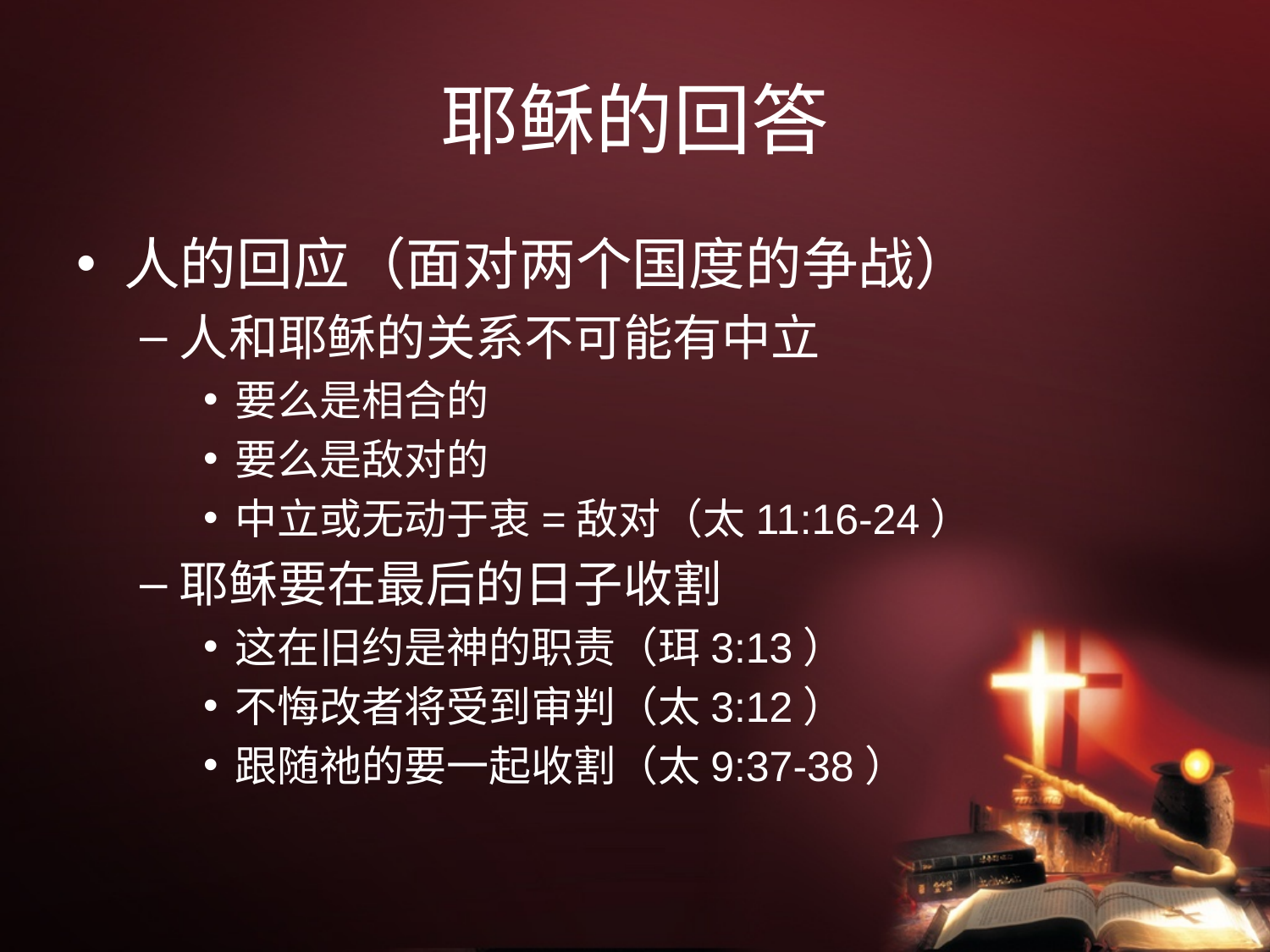

# 耶稣的回答
人的回应（面对两个国度的争战）
人和耶稣的关系不可能有中立
要么是相合的
要么是敌对的
中立或无动于衷=敌对（太11:16-24）
耶稣要在最后的日子收割
这在旧约是神的职责（珥3:13）
不悔改者将受到审判（太3:12）
跟随祂的要一起收割（太9:37-38）